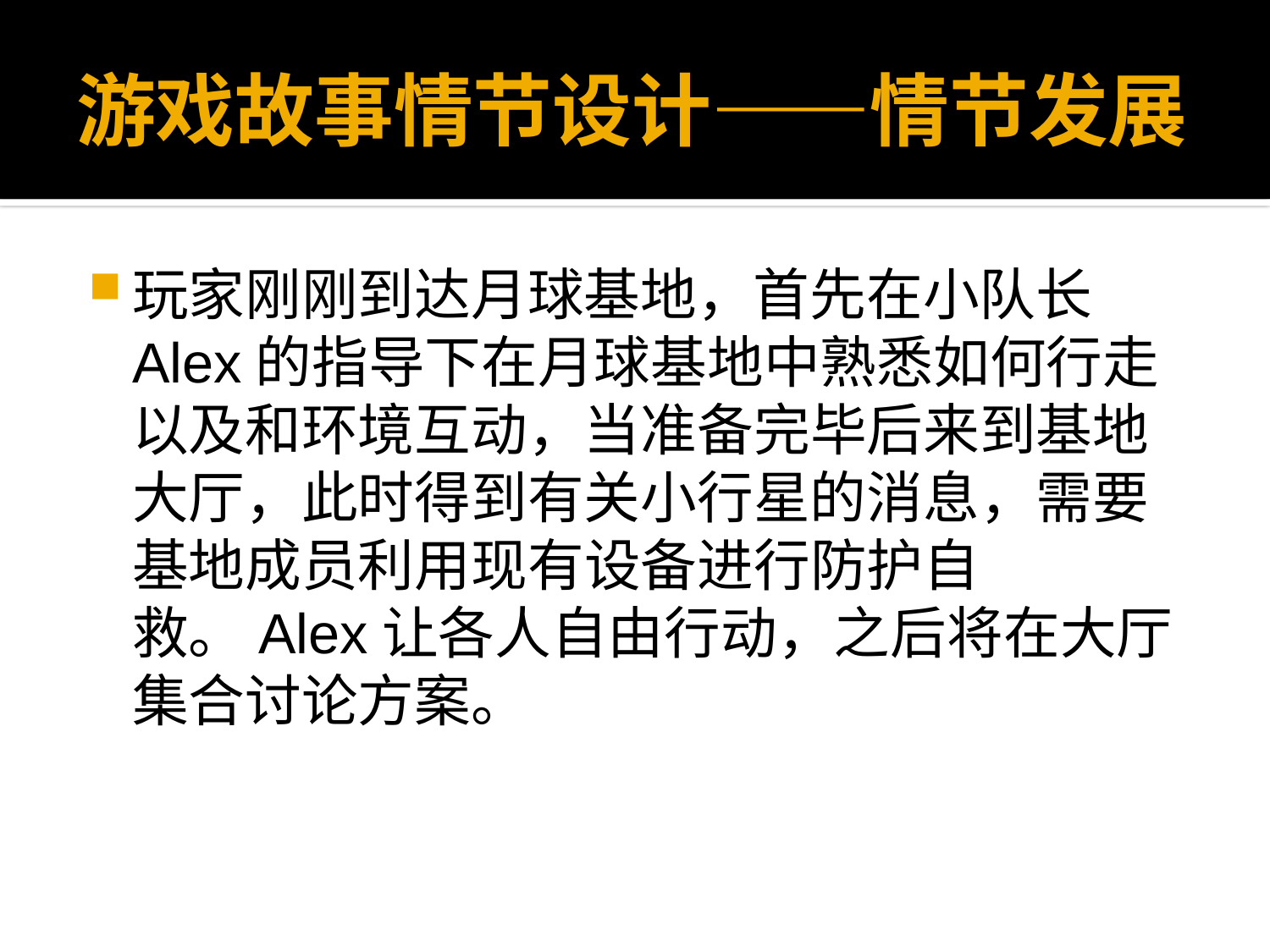

# 游戏故事情节设计——情节发展
玩家刚刚到达月球基地，首先在小队长Alex的指导下在月球基地中熟悉如何行走以及和环境互动，当准备完毕后来到基地大厅，此时得到有关小行星的消息，需要基地成员利用现有设备进行防护自救。Alex让各人自由行动，之后将在大厅集合讨论方案。